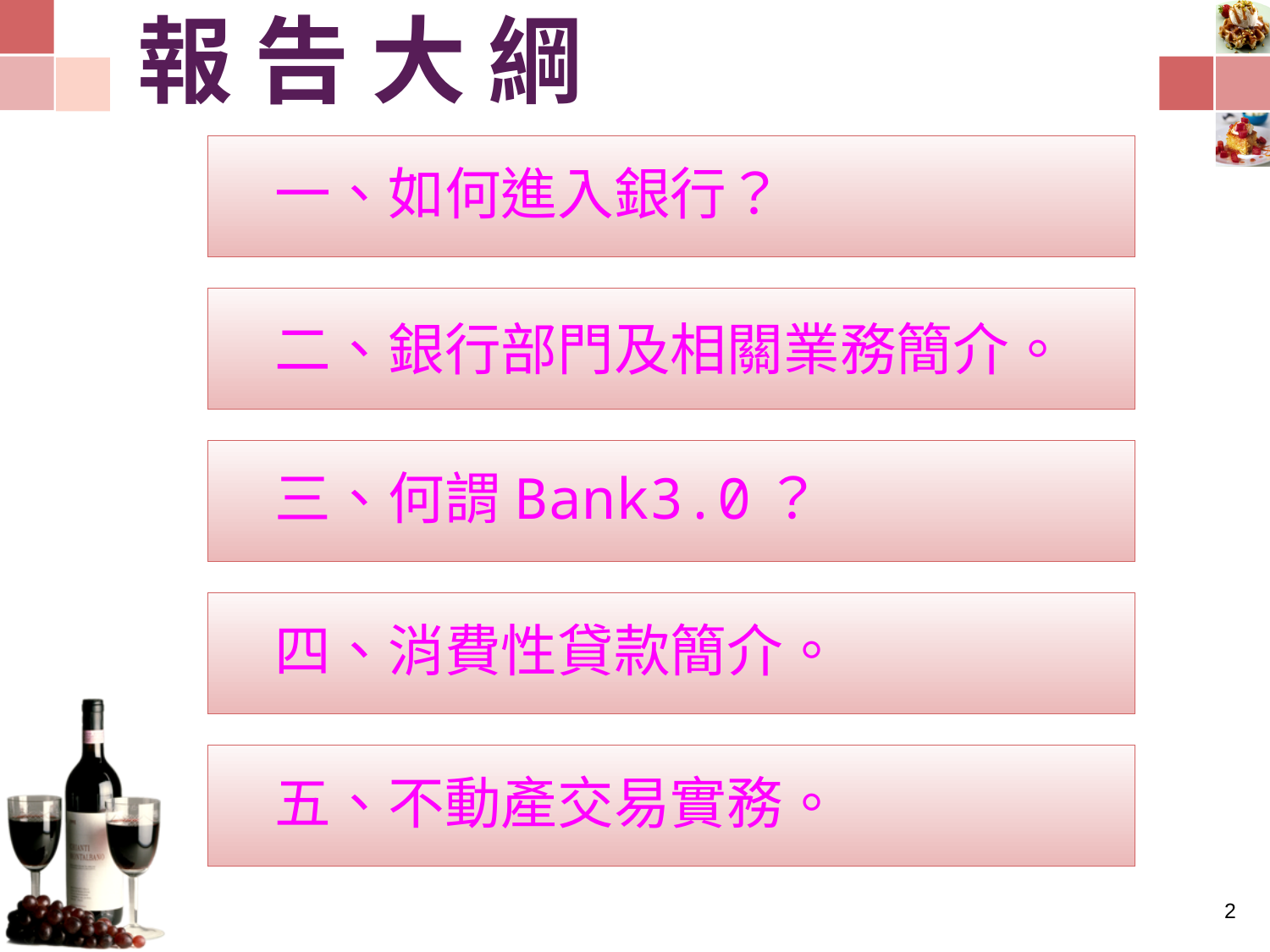

# 報 告 大 綱
一、如何進入銀行？
支付變革浪潮
Bank 3.0時代

二、銀行部門及相關業務簡介。

三、何謂Bank3.0？
四、消費性貸款簡介。
五、不動產交易實務。
2